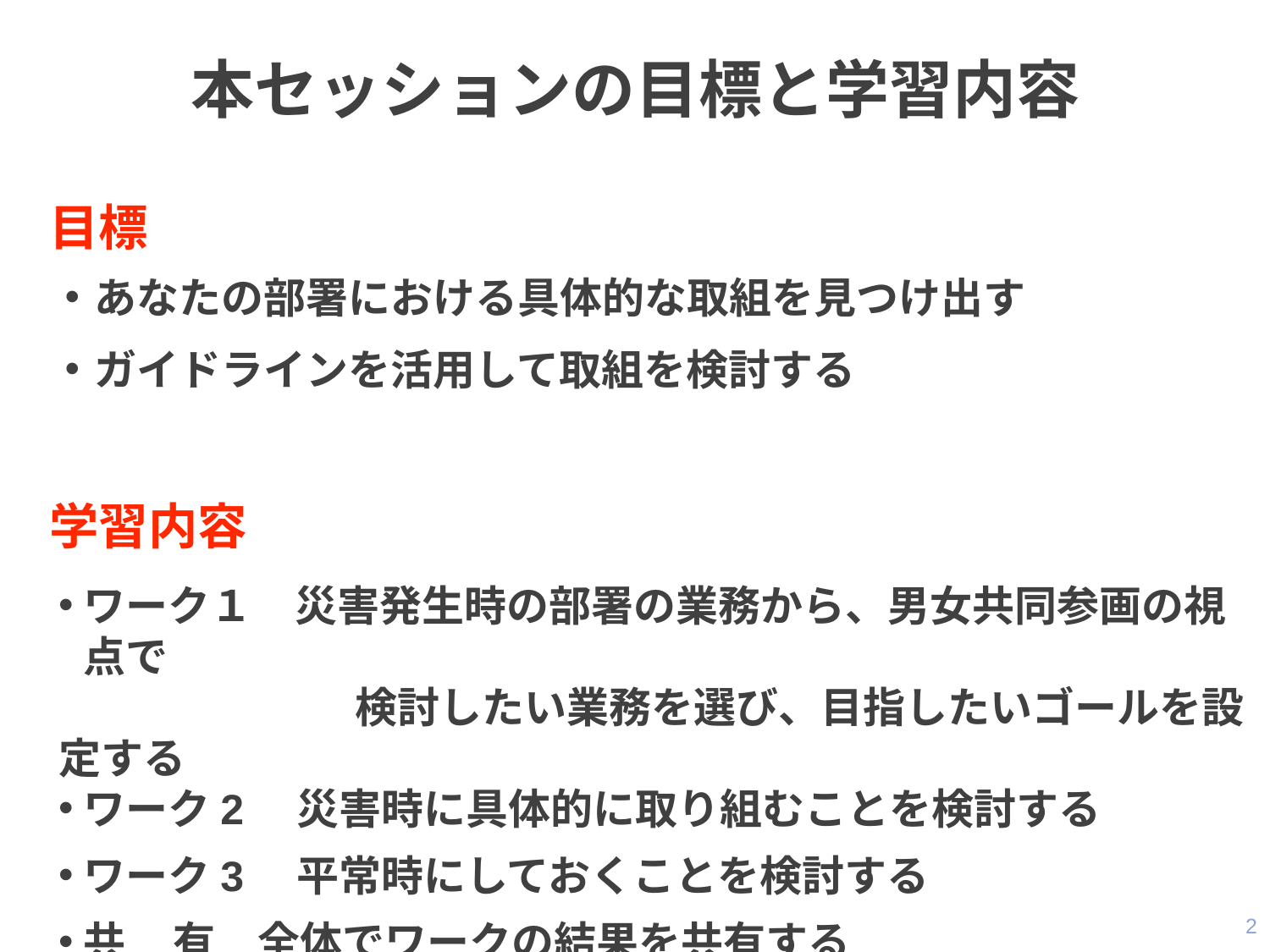

本セッションの目標と学習内容
目標
あなたの部署における具体的な取組を見つけ出す
ガイドラインを活用して取組を検討する
学習内容
ワーク１　災害発生時の部署の業務から、男女共同参画の視点で
　　　　　　　検討したい業務を選び、目指したいゴールを設定する
ワーク2　災害時に具体的に取り組むことを検討する
ワーク3　平常時にしておくことを検討する
共     有　全体でワークの結果を共有する
2